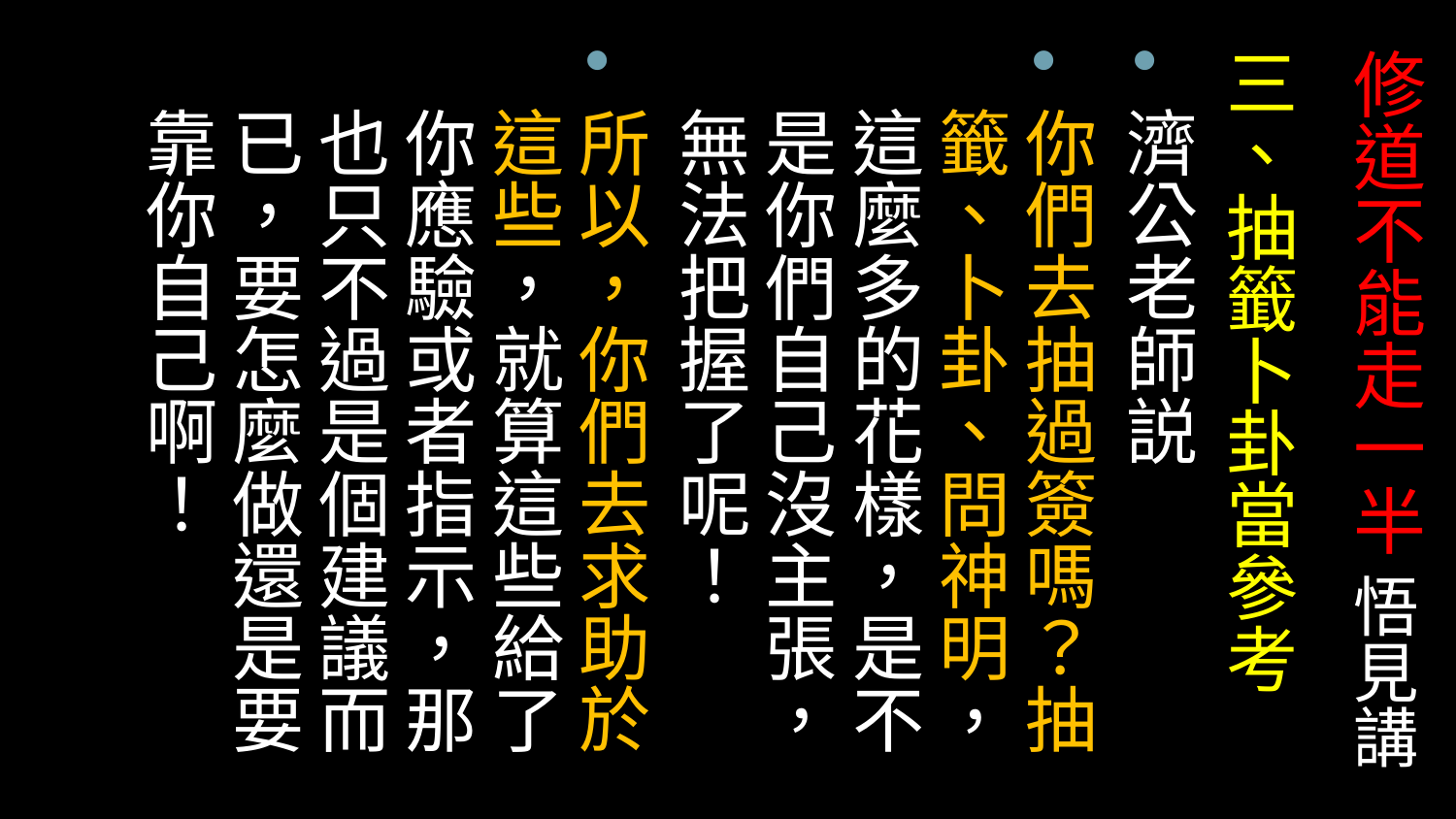

# 修道不能走一半 悟見講
三、抽籤卜卦當參考
濟公老師説
你們去抽過簽嗎？抽籤、卜卦、問神明，這麼多的花樣，是不是你們自己沒主張，無法把握了呢！
所以，你們去求助於這些，就算這些給了你應驗或者指示，那也只不過是個建議而已，要怎麼做還是要靠你自己啊！